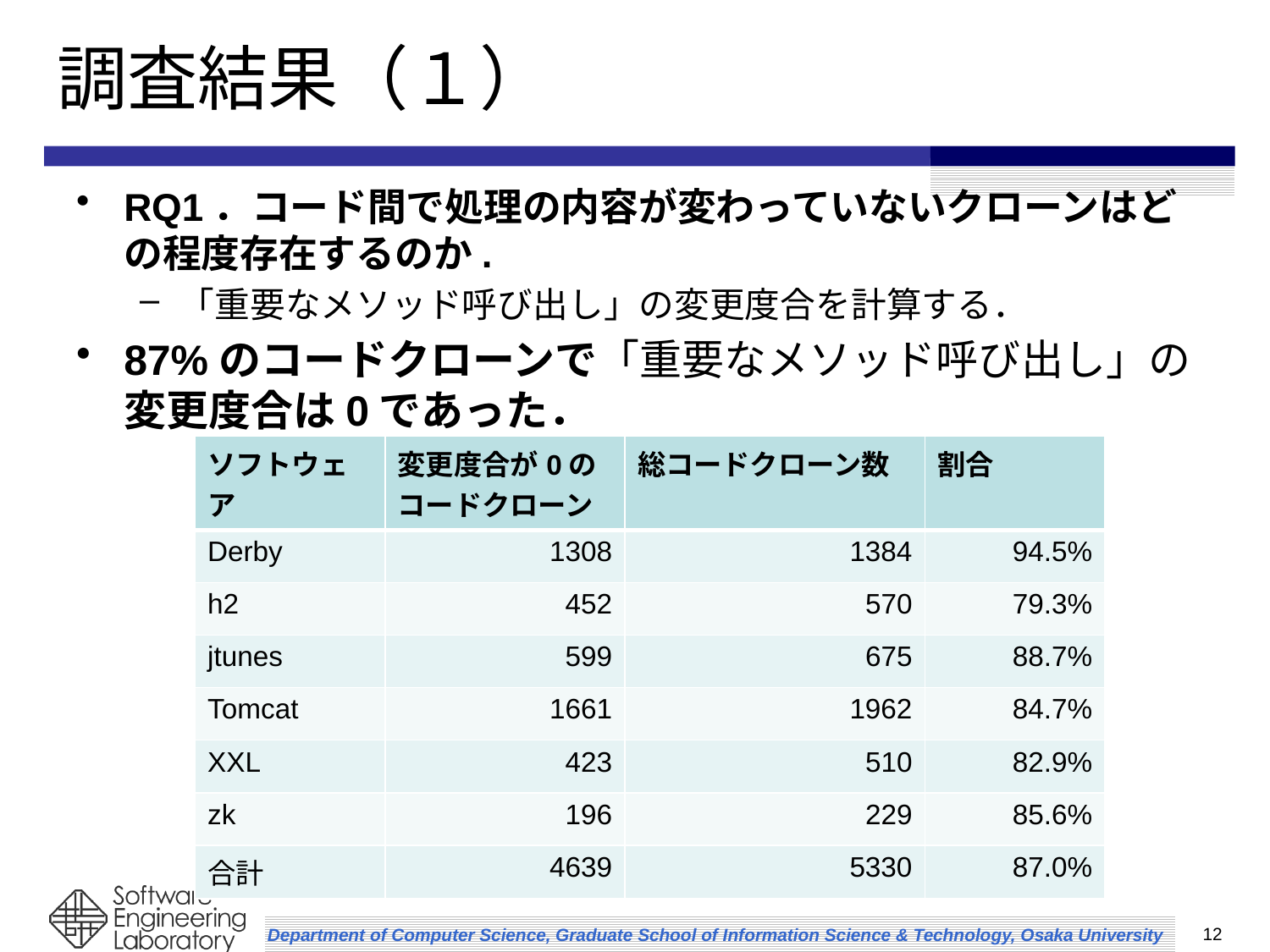

# 調査結果（１）
RQ1．コード間で処理の内容が変わっていないクローンはどの程度存在するのか.
「重要なメソッド呼び出し」の変更度合を計算する．
87%のコードクローンで「重要なメソッド呼び出し」の変更度合は0であった．
| ソフトウェア | 変更度合が0の コードクローン | 総コードクローン数 | 割合 |
| --- | --- | --- | --- |
| Derby | 1308 | 1384 | 94.5% |
| h2 | 452 | 570 | 79.3% |
| jtunes | 599 | 675 | 88.7% |
| Tomcat | 1661 | 1962 | 84.7% |
| XXL | 423 | 510 | 82.9% |
| zk | 196 | 229 | 85.6% |
| 合計 | 4639 | 5330 | 87.0% |
12